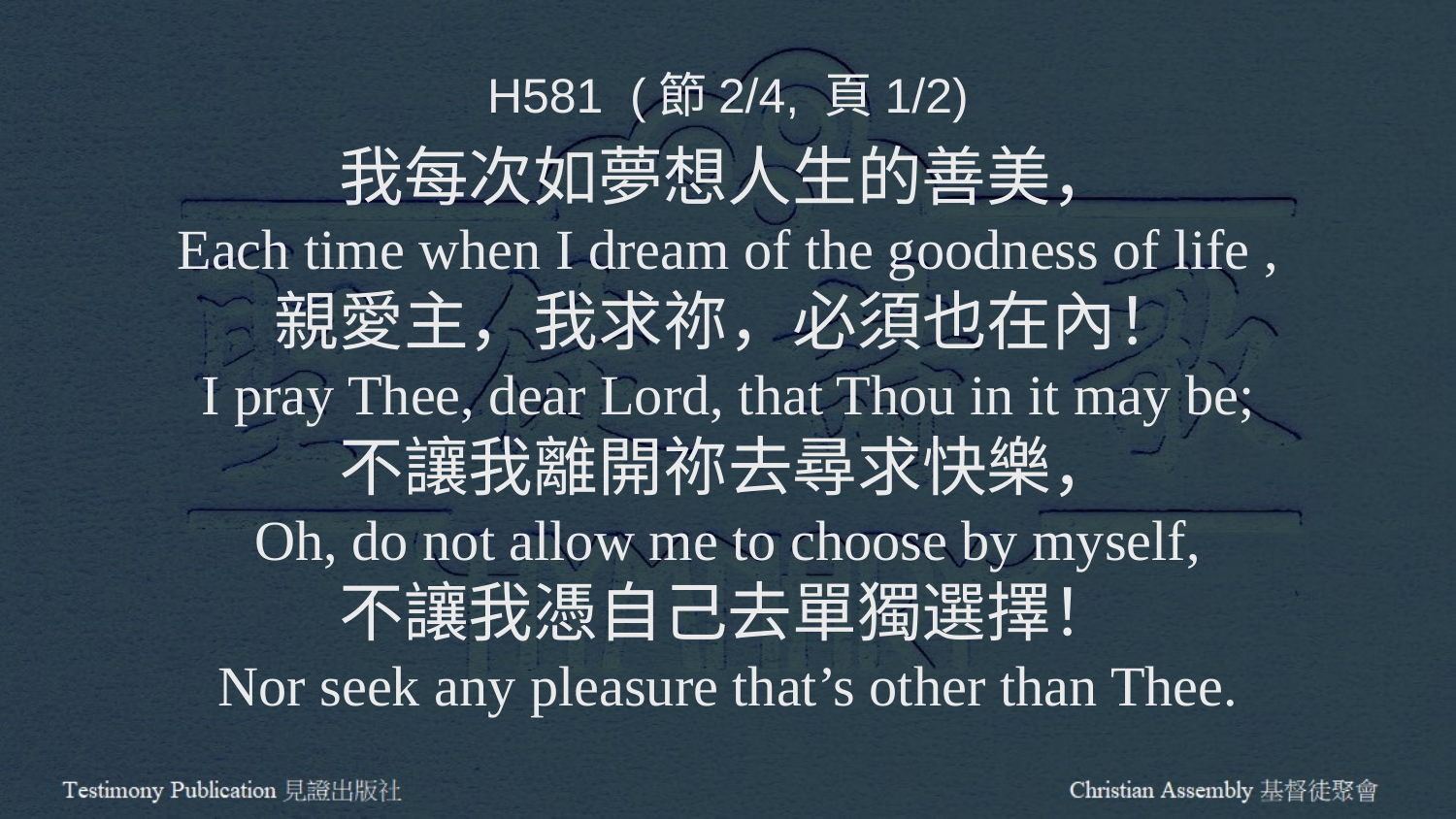

H581  (節2/4, 頁1/2)
我每次如夢想人生的善美，
Each time when I dream of the goodness of life ,
親愛主，我求祢，必須也在內！
I pray Thee, dear Lord, that Thou in it may be;
不讓我離開祢去尋求快樂，
Oh, do not allow me to choose by myself,
不讓我憑自己去單獨選擇！
Nor seek any pleasure that’s other than Thee.